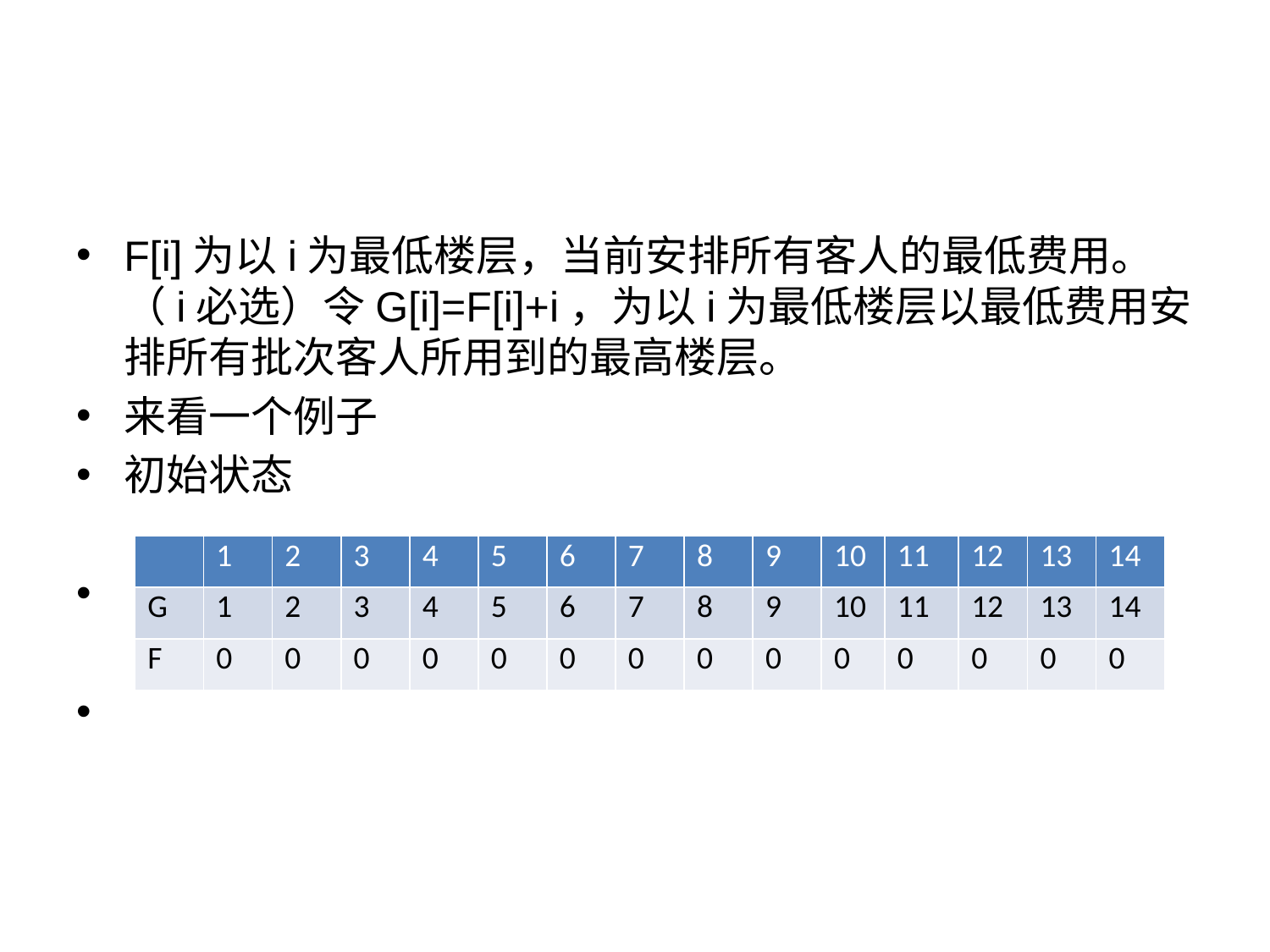

#
F[i]为以i为最低楼层，当前安排所有客人的最低费用。（i必选）令G[i]=F[i]+i，为以i为最低楼层以最低费用安排所有批次客人所用到的最高楼层。
来看一个例子
初始状态

|  | 1 | 2 | 3 | 4 | 5 | 6 | 7 | 8 | 9 | 10 | 11 | 12 | 13 | 14 |
| --- | --- | --- | --- | --- | --- | --- | --- | --- | --- | --- | --- | --- | --- | --- |
| G | 1 | 2 | 3 | 4 | 5 | 6 | 7 | 8 | 9 | 10 | 11 | 12 | 13 | 14 |
| F | 0 | 0 | 0 | 0 | 0 | 0 | 0 | 0 | 0 | 0 | 0 | 0 | 0 | 0 |